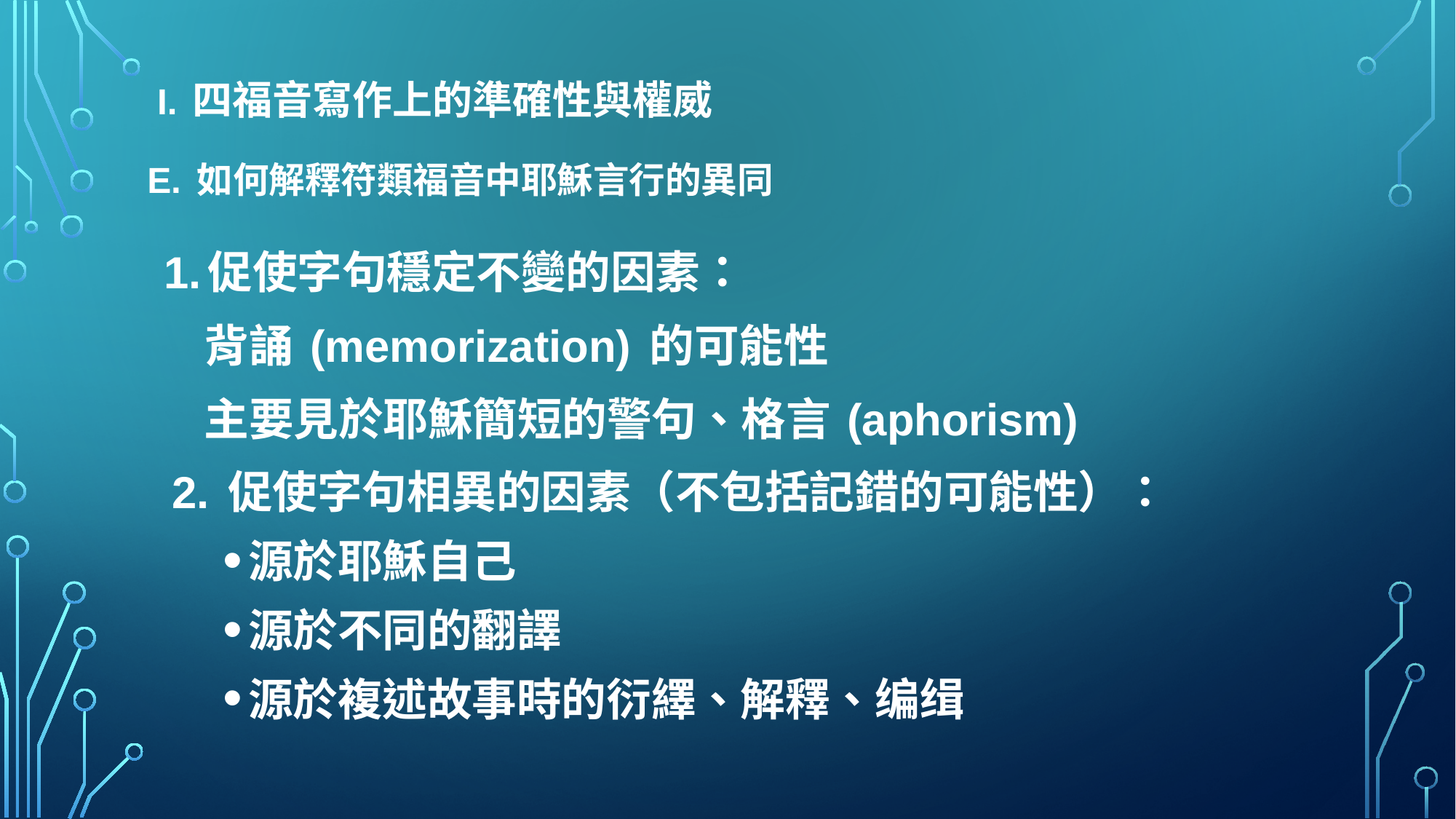

# I. 四福音寫作上的準確性與權威 E. 如何解釋符類福音中耶穌言行的異同

  1.促使字句穩定不變的因素：
     背誦 (memorization) 的可能性
     主要見於耶穌簡短的警句、格言 (aphorism)
  2. 促使字句相異的因素（不包括記錯的可能性）：
源於耶穌自己
源於不同的翻譯
源於複述故事時的衍繹、解釋、编缉